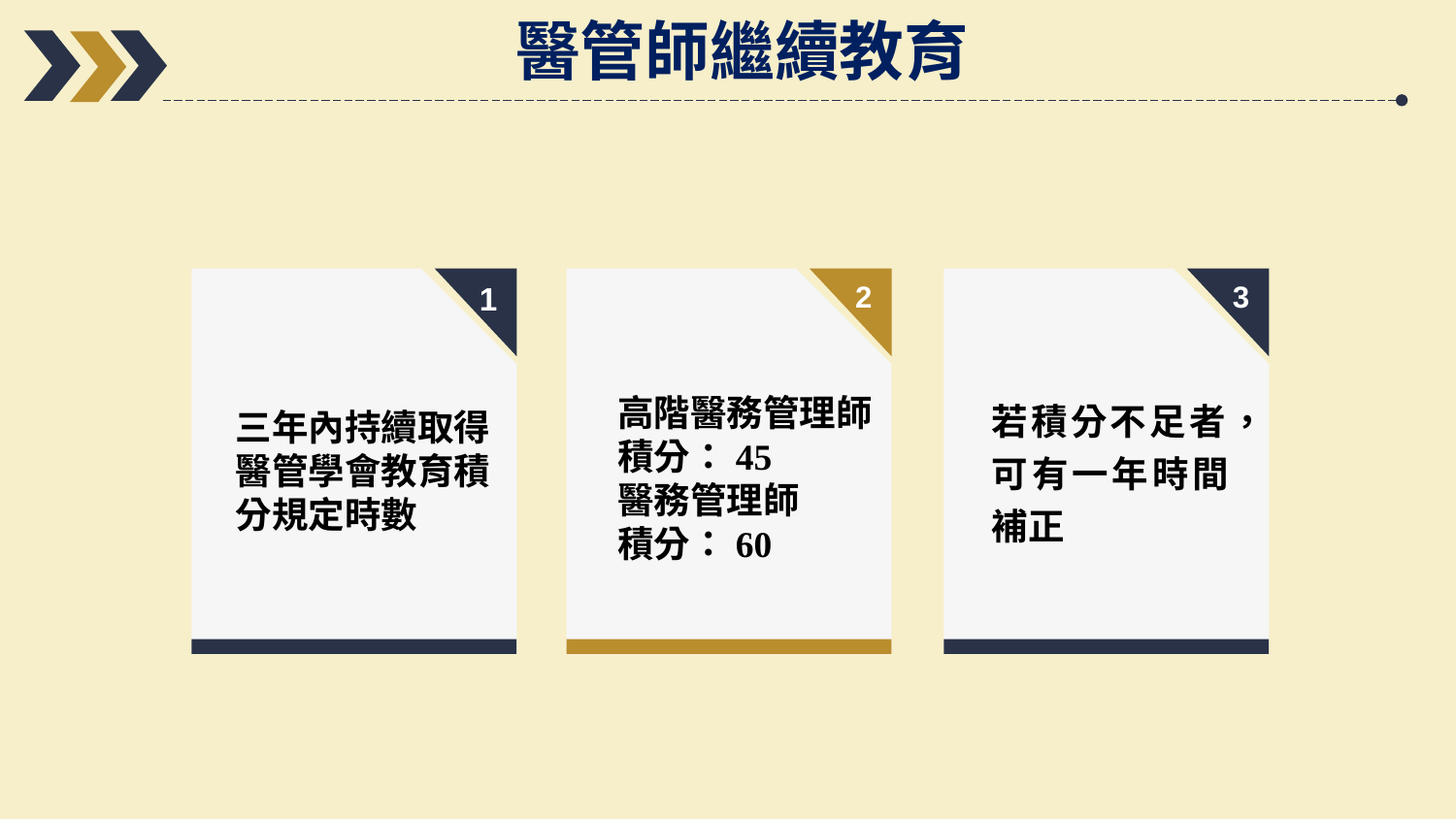

醫管師繼續教育

1

2

3

高階醫務管理師
積分：45
醫務管理師
積分：60
若積分不足者，可有一年時間補正
三年內持續取得醫管學會教育積分規定時數